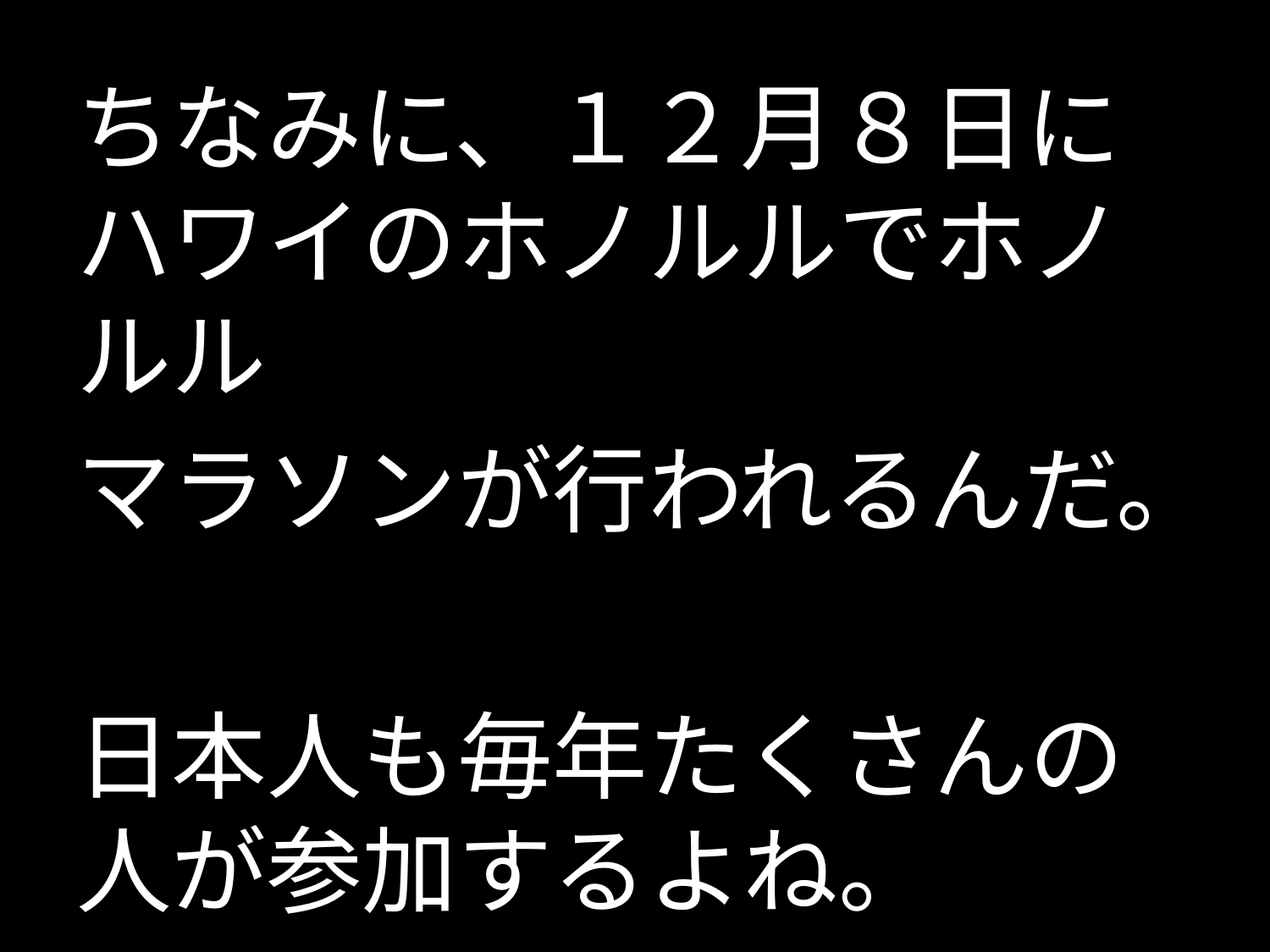

ちなみに、１２月８日にハワイのホノルルでホノルル
マラソンが行われるんだ。

日本人も毎年たくさんの人が参加するよね。